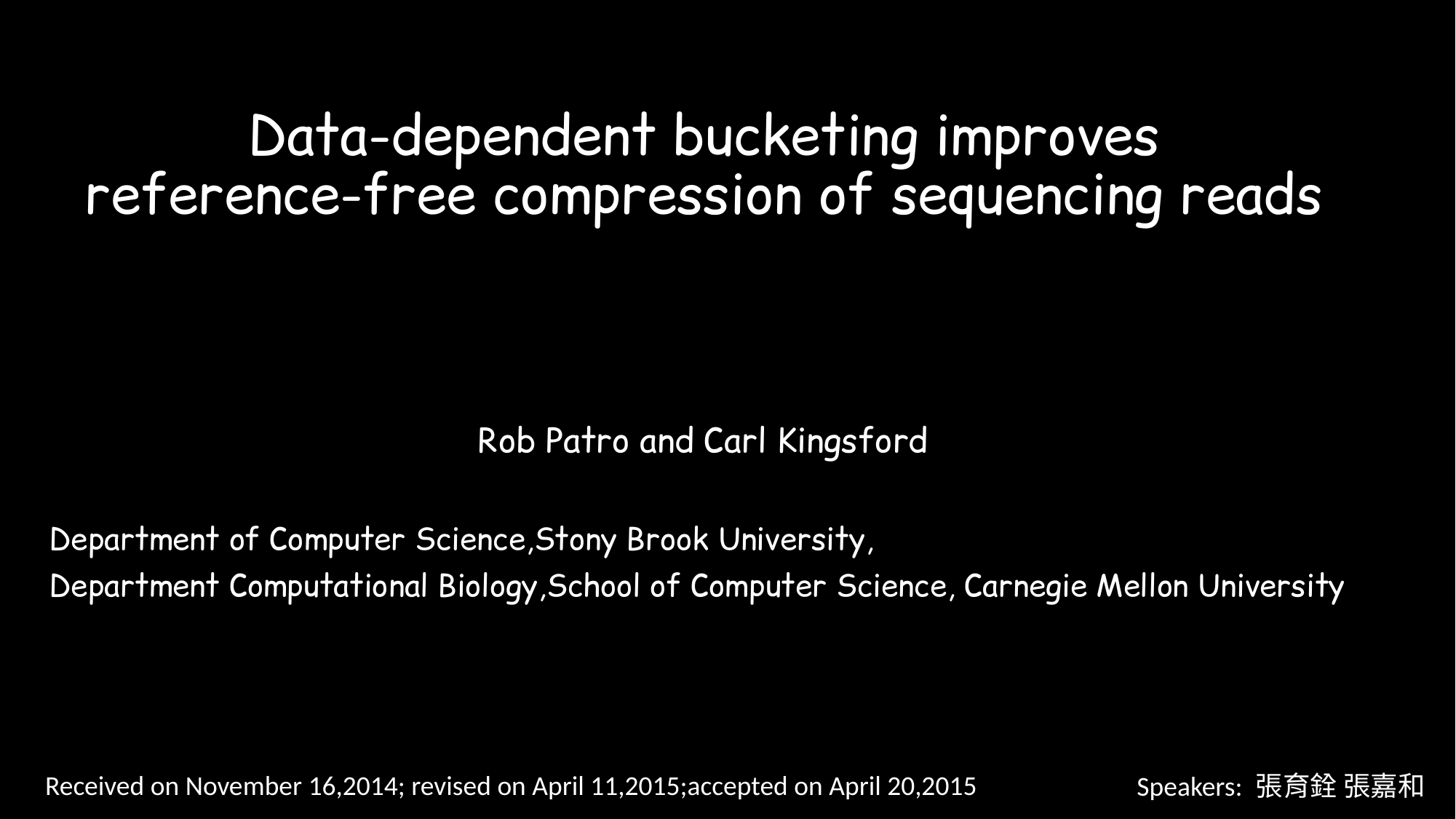

# Data-dependent bucketing improves reference-free compression of sequencing reads
Rob Patro and Carl Kingsford

Department of Computer Science,Stony Brook University,
Department Computational Biology,School of Computer Science, Carnegie Mellon University

Received on November 16,2014; revised on April 11,2015;accepted on April 20,2015
Speakers: 張育銓 張嘉和